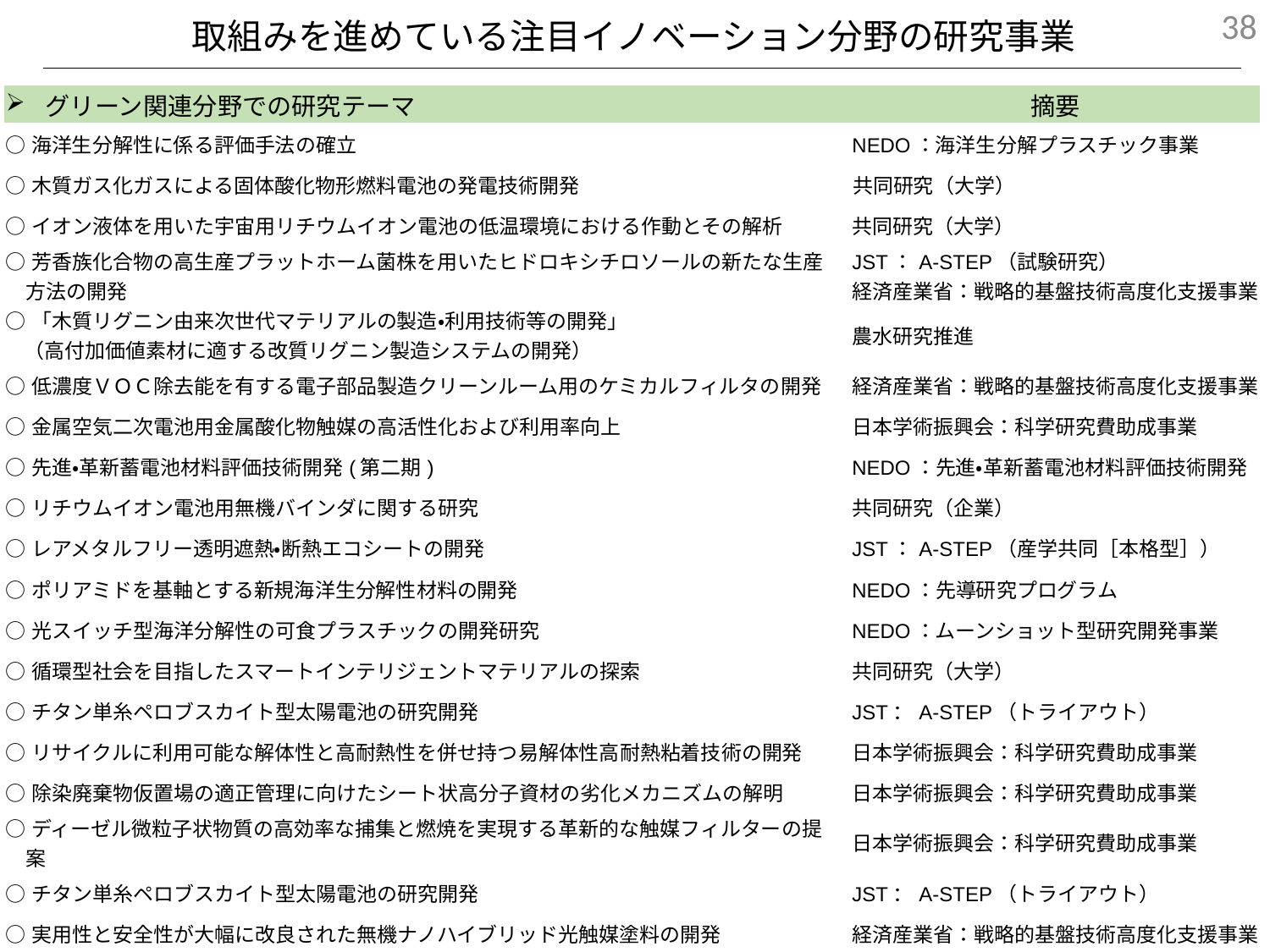

38
取組みを進めている注目イノベーション分野の研究事業
| グリーン関連分野での研究テーマ | 摘要 |
| --- | --- |
| ○海洋生分解性に係る評価手法の確立 | NEDO：海洋生分解プラスチック事業 |
| ○木質ガス化ガスによる固体酸化物形燃料電池の発電技術開発 | 共同研究（大学） |
| ○イオン液体を用いた宇宙用リチウムイオン電池の低温環境における作動とその解析 | 共同研究（大学） |
| ○芳香族化合物の高生産プラットホーム菌株を用いたヒドロキシチロソールの新たな生産 　方法の開発 | JST：A-STEP（試験研究） 経済産業省：戦略的基盤技術高度化支援事業 |
| ○「木質リグニン由来次世代マテリアルの製造・利用技術等の開発」 （高付加価値素材に適する改質リグニン製造システムの開発） | 農水研究推進 |
| ○低濃度ＶＯＣ除去能を有する電子部品製造クリーンルーム用のケミカルフィルタの開発 | 経済産業省：戦略的基盤技術高度化支援事業 |
| ○金属空気二次電池用金属酸化物触媒の高活性化および利用率向上 | 日本学術振興会：科学研究費助成事業 |
| ○先進・革新蓄電池材料評価技術開発(第二期) | NEDO：先進・革新蓄電池材料評価技術開発 |
| ○リチウムイオン電池用無機バインダに関する研究 | 共同研究（企業） |
| ○レアメタルフリー透明遮熱・断熱エコシートの開発 | JST：A-STEP（産学共同［本格型］） |
| ○ポリアミドを基軸とする新規海洋生分解性材料の開発 | NEDO：先導研究プログラム |
| ○光スイッチ型海洋分解性の可食プラスチックの開発研究 | NEDO：ムーンショット型研究開発事業 |
| ○循環型社会を目指したスマートインテリジェントマテリアルの探索 | 共同研究（大学） |
| ○チタン単糸ペロブスカイト型太陽電池の研究開発 | JST：A-STEP（トライアウト） |
| ○リサイクルに利用可能な解体性と高耐熱性を併せ持つ易解体性高耐熱粘着技術の開発 | 日本学術振興会：科学研究費助成事業 |
| ○除染廃棄物仮置場の適正管理に向けたシート状高分子資材の劣化メカニズムの解明 | 日本学術振興会：科学研究費助成事業 |
| ○ディーゼル微粒子状物質の高効率な捕集と燃焼を実現する革新的な触媒フィルターの提 　案 | 日本学術振興会：科学研究費助成事業 |
| ○チタン単糸ペロブスカイト型太陽電池の研究開発 | JST：A-STEP（トライアウト） |
| ○実用性と安全性が大幅に改良された無機ナノハイブリッド光触媒塗料の開発 | 経済産業省：戦略的基盤技術高度化支援事業 |